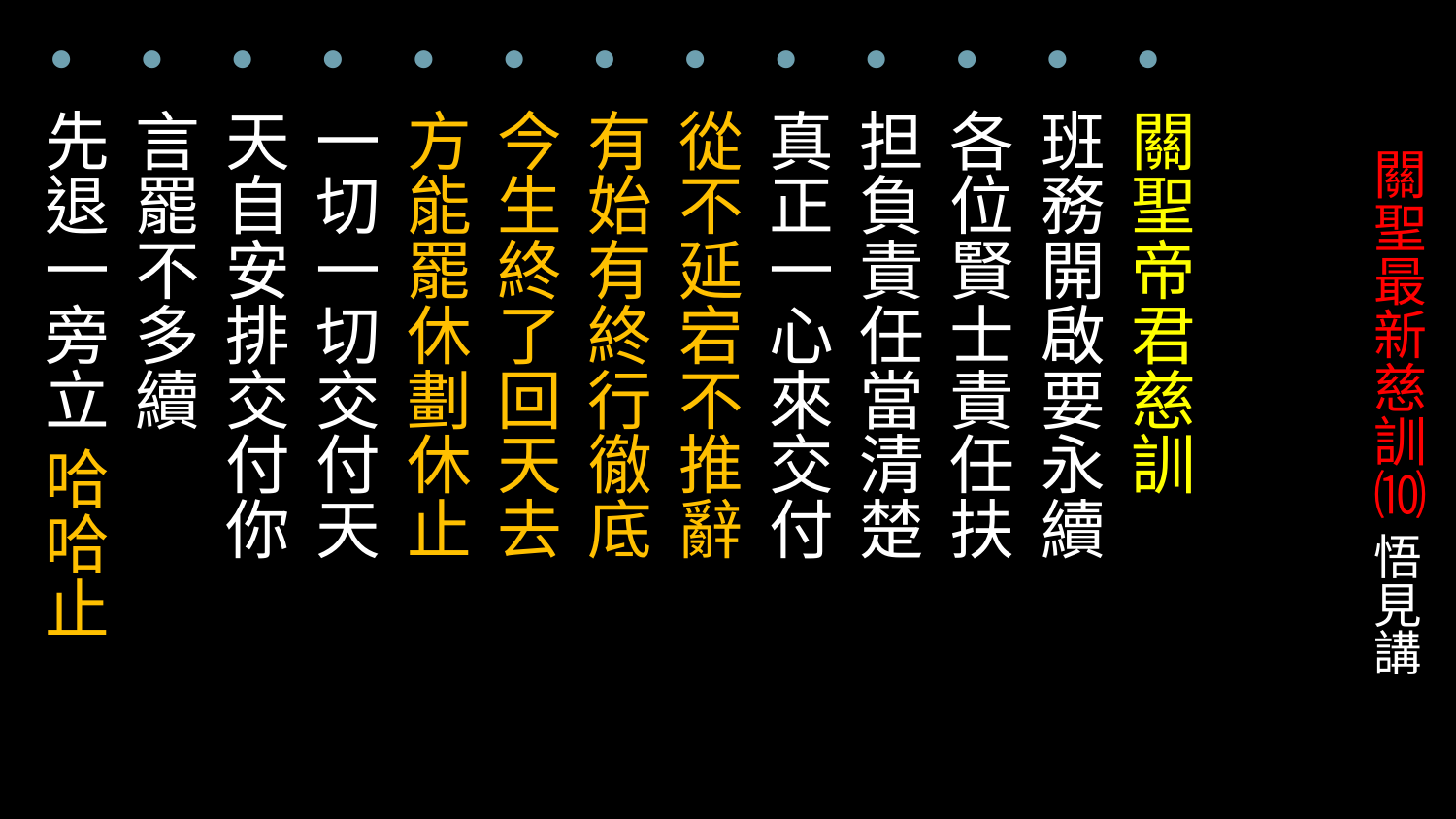

關聖帝君慈訓
班務開啟要永續
各位賢士責任扶
担負責任當清楚
真正一心來交付
從不延宕不推辭
有始有終行徹底
今生終了回天去
方能罷休劃休止
一切一切交付天
天自安排交付你
言罷不多續
先退一旁立 哈哈止
# 關聖最新慈訓⑽ 悟見講